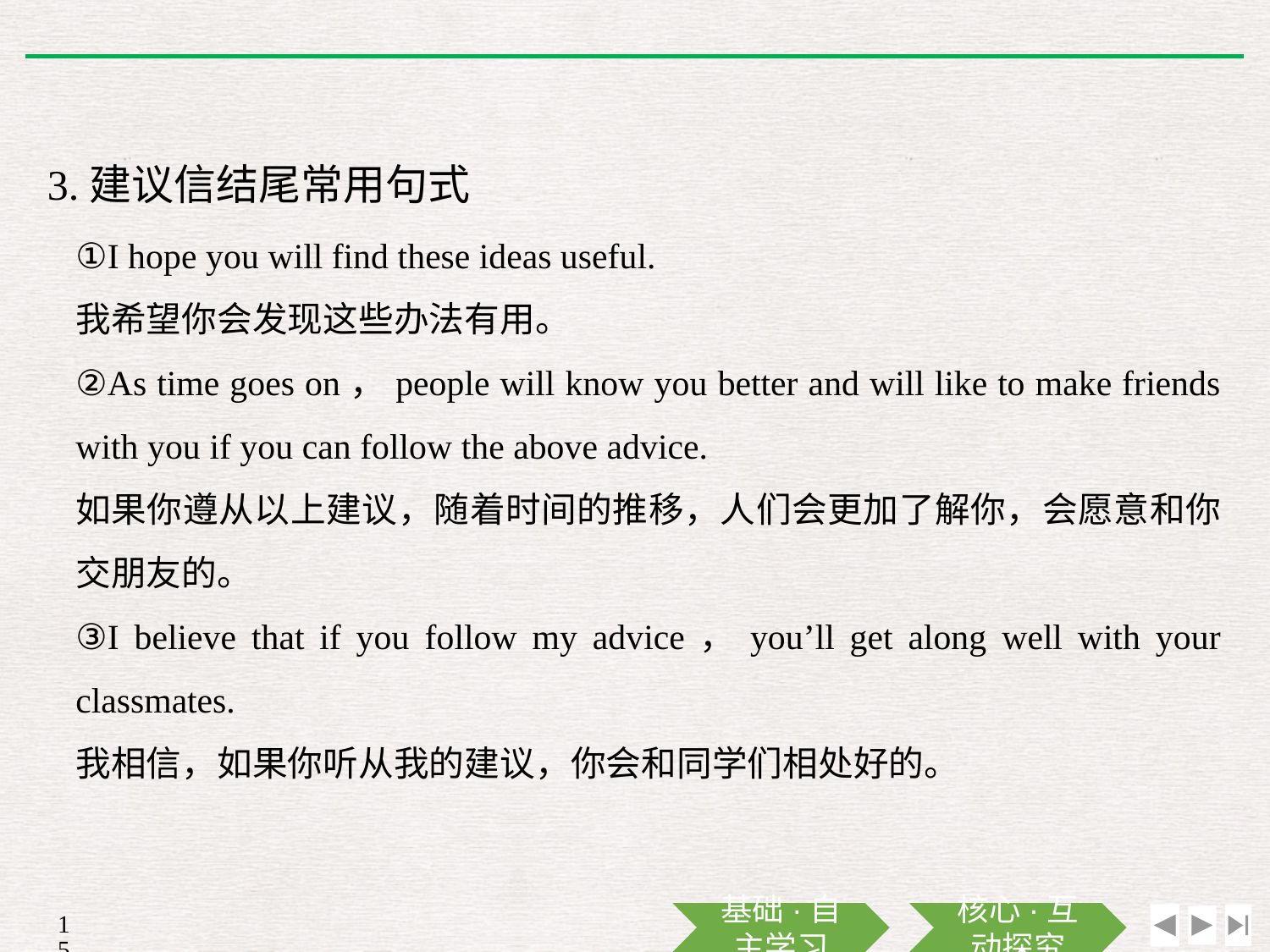

3.建议信结尾常用句式
①I hope you will find these ideas useful.
我希望你会发现这些办法有用。
②As time goes on，people will know you better and will like to make friends with you if you can follow the above advice.
如果你遵从以上建议，随着时间的推移，人们会更加了解你，会愿意和你交朋友的。
③I believe that if you follow my advice，you’ll get along well with your classmates.
我相信，如果你听从我的建议，你会和同学们相处好的。